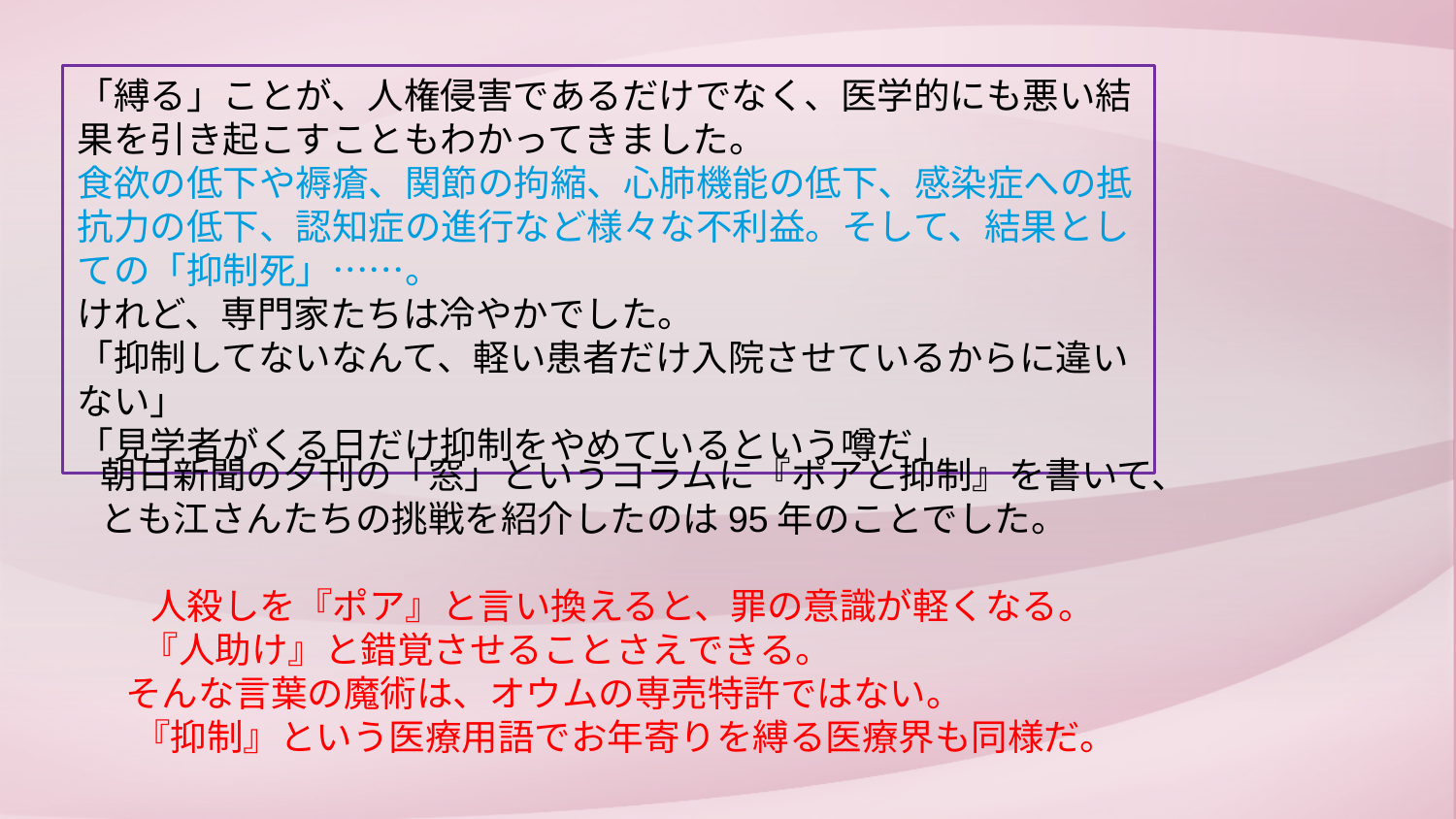

「縛る」ことが、人権侵害であるだけでなく、医学的にも悪い結果を引き起こすこともわかってきました。
食欲の低下や褥瘡、関節の拘縮、心肺機能の低下、感染症への抵抗力の低下、認知症の進行など様々な不利益。そして、結果としての「抑制死」……。
けれど、専門家たちは冷やかでした。
「抑制してないなんて、軽い患者だけ入院させているからに違いない」
「見学者がくる日だけ抑制をやめているという噂だ」
朝日新聞の夕刊の「窓」というコラムに『ポアと抑制』を書いて、
とも江さんたちの挑戦を紹介したのは95年のことでした。
     人殺しを『ポア』と言い換えると、罪の意識が軽くなる。
    『人助け』と錯覚させることさえできる。
   そんな言葉の魔術は、オウムの専売特許ではない。
   『抑制』という医療用語でお年寄りを縛る医療界も同様だ。